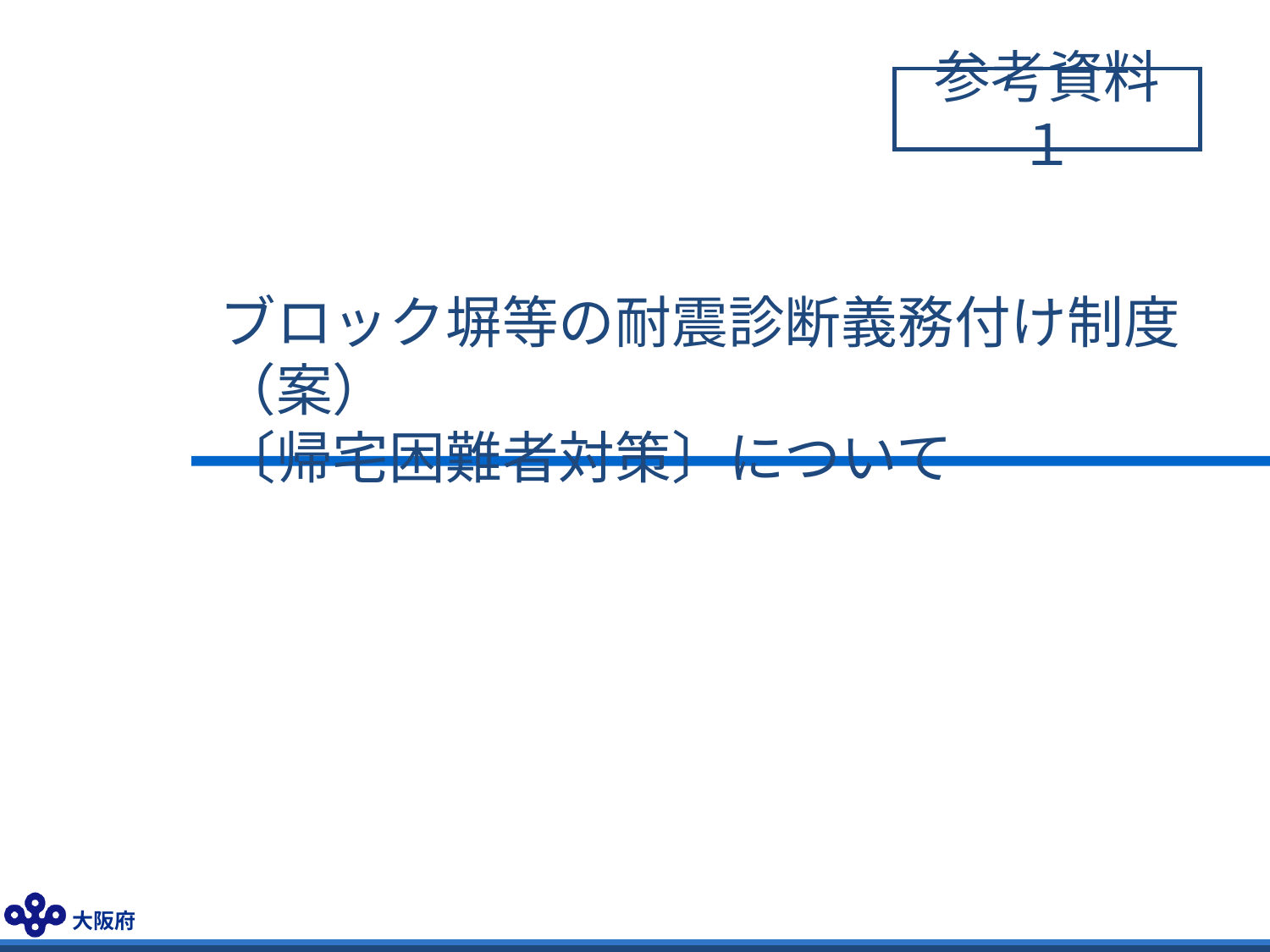

参考資料１
ブロック塀等の耐震診断義務付け制度（案）
〔帰宅困難者対策〕について